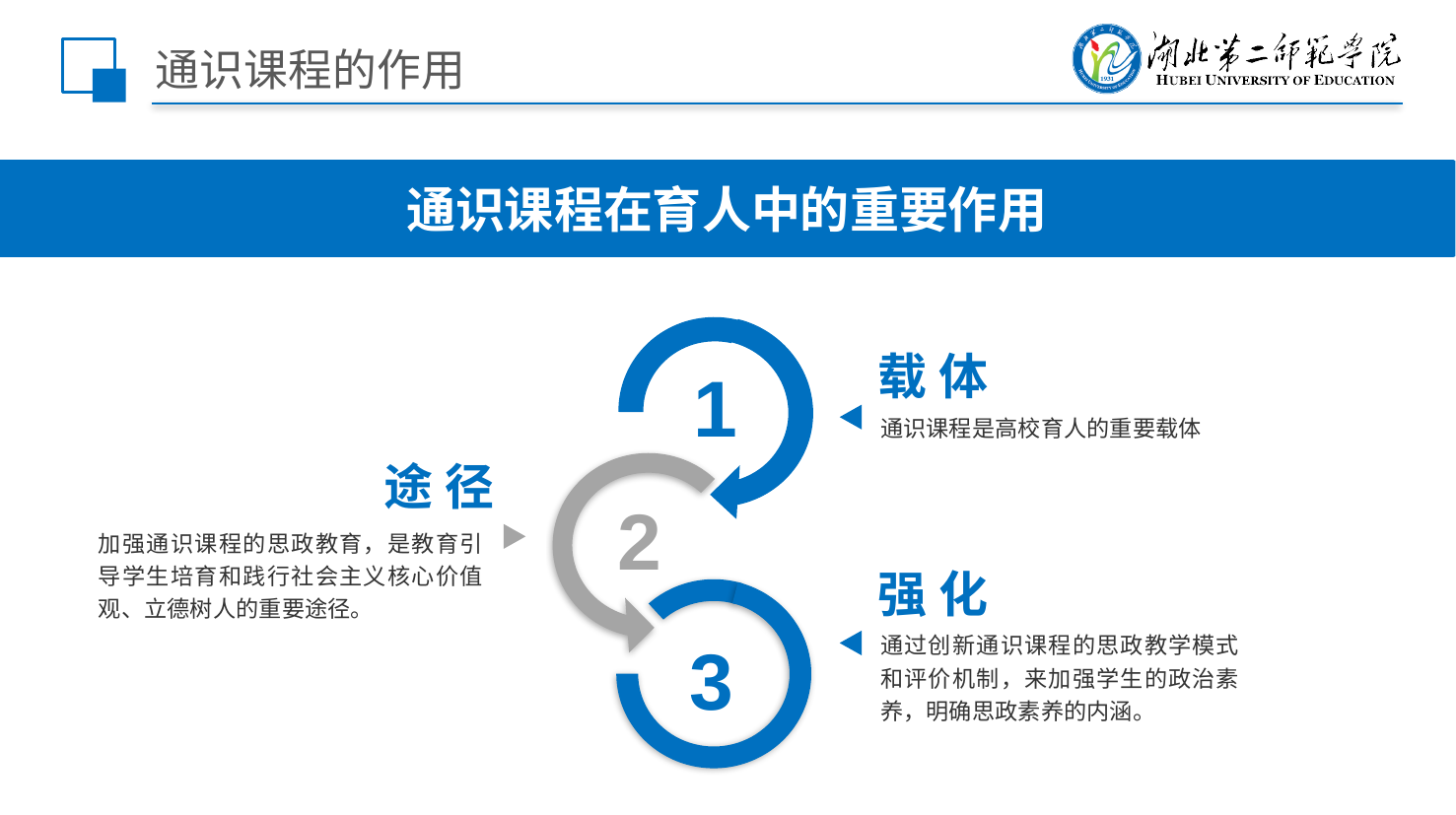

# 通识课程的作用
通识课程在育人中的重要作用

1

2

3
载体
通识课程是高校育人的重要载体

途径
加强通识课程的思政教育，是教育引导学生培育和践行社会主义核心价值观、立德树人的重要途径。

强化
通过创新通识课程的思政教学模式和评价机制，来加强学生的政治素养，明确思政素养的内涵。